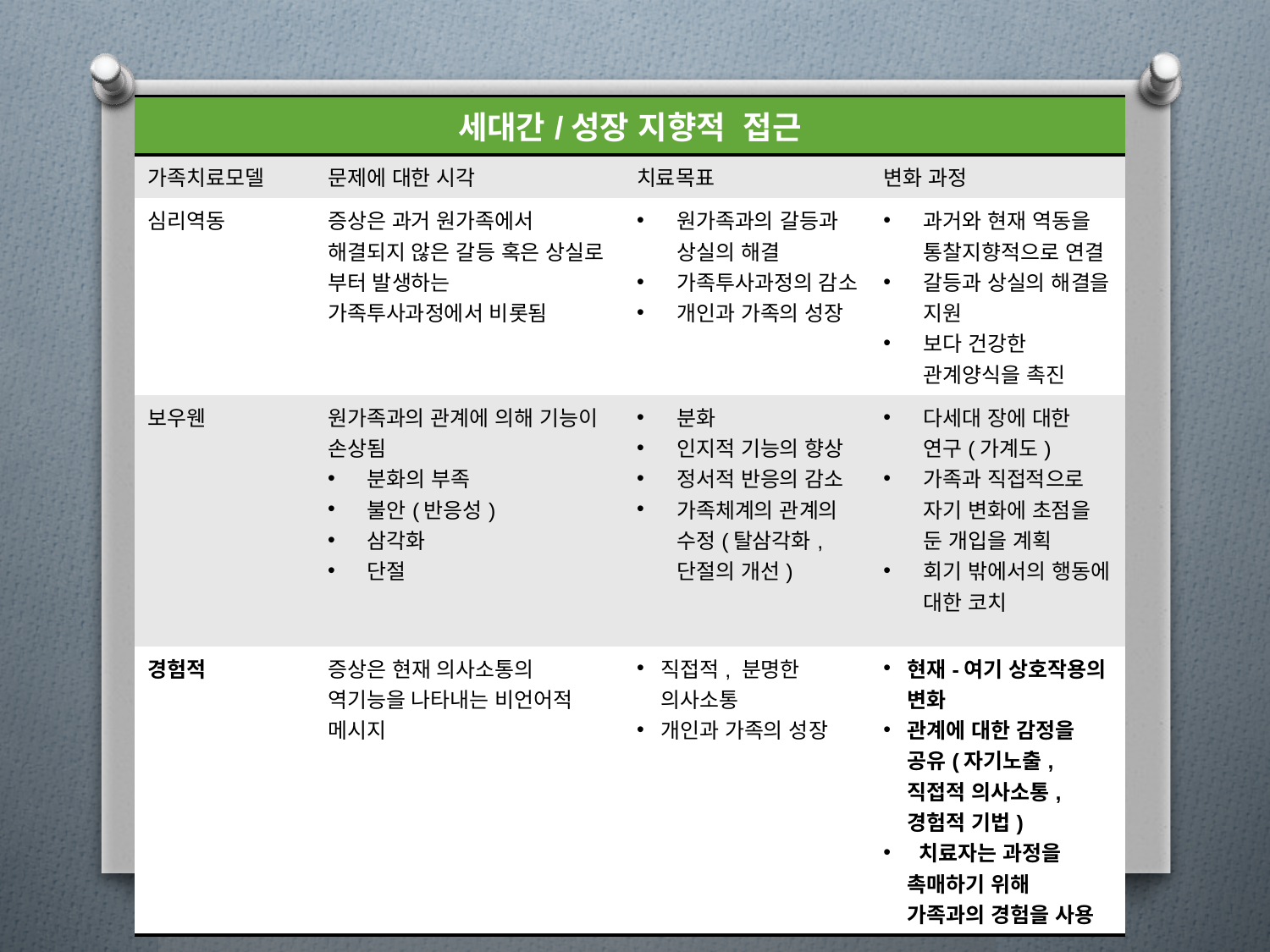

| 세대간/성장 지향적 접근 |  |  |  |
| --- | --- | --- | --- |
| 가족치료모델 | 문제에 대한 시각 | 치료목표 | 변화 과정 |
| 심리역동 | 증상은 과거 원가족에서 해결되지 않은 갈등 혹은 상실로 부터 발생하는 가족투사과정에서 비롯됨 | 원가족과의 갈등과 상실의 해결 가족투사과정의 감소 개인과 가족의 성장 | 과거와 현재 역동을 통찰지향적으로 연결 갈등과 상실의 해결을 지원 보다 건강한 관계양식을 촉진 |
| 보우웬 | 원가족과의 관계에 의해 기능이 손상됨 분화의 부족 불안(반응성) 삼각화 단절 | 분화 인지적 기능의 향상 정서적 반응의 감소 가족체계의 관계의 수정(탈삼각화, 단절의 개선) | 다세대 장에 대한 연구(가계도) 가족과 직접적으로 자기 변화에 초점을 둔 개입을 계획 회기 밖에서의 행동에 대한 코치 |
| 경험적 | 증상은 현재 의사소통의 역기능을 나타내는 비언어적 메시지 | 직접적, 분명한 의사소통 개인과 가족의 성장 | 현재-여기 상호작용의 변화 관계에 대한 감정을 공유(자기노출, 직접적 의사소통, 경험적 기법) 치료자는 과정을 촉매하기 위해 가족과의 경험을 사용 |